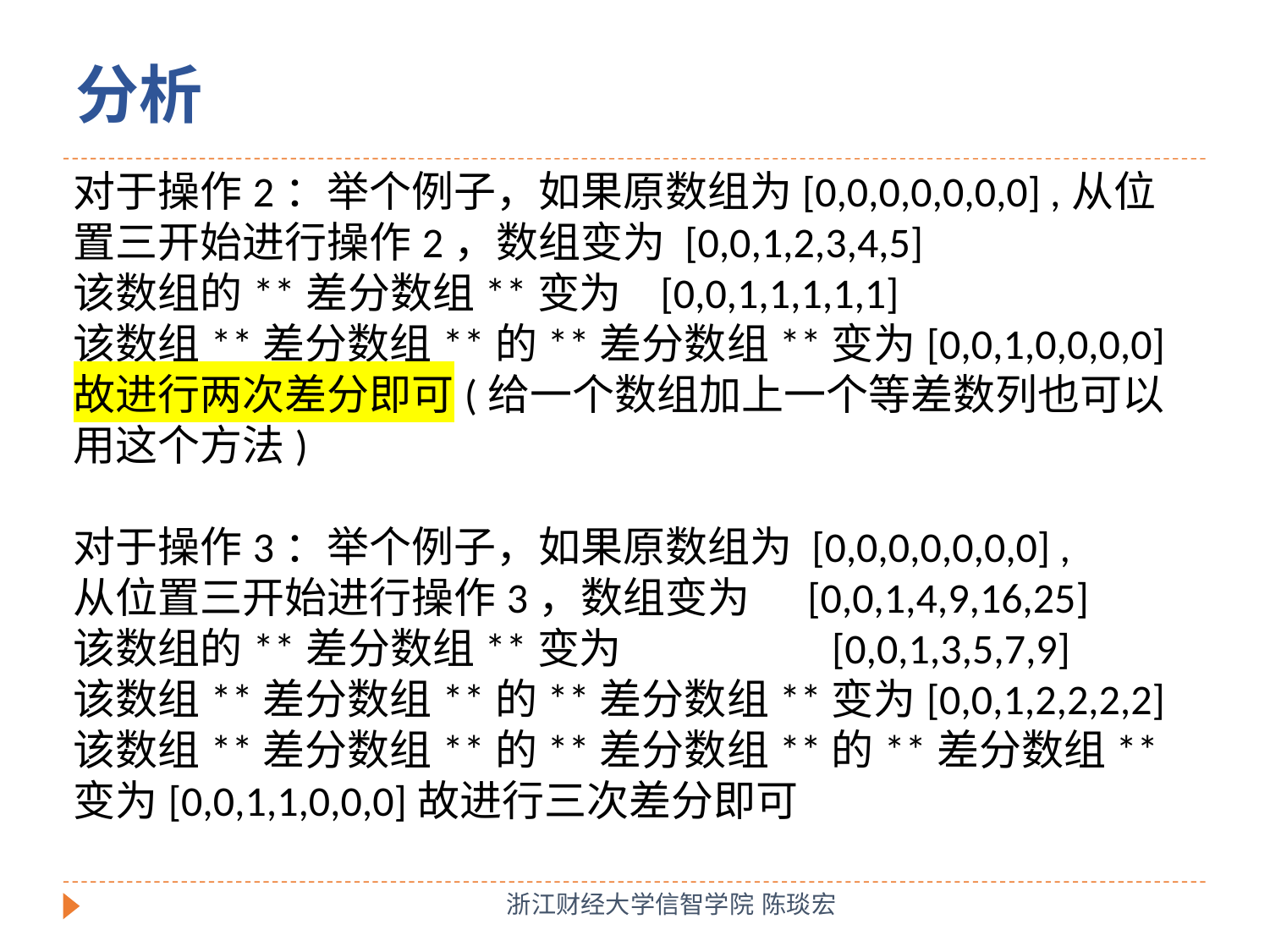

分析
对于操作2：举个例子，如果原数组为[0,0,0,0,0,0,0] ,从位置三开始进行操作2，数组变为 [0,0,1,2,3,4,5]该数组的**差分数组**变为   [0,0,1,1,1,1,1]该数组**差分数组**的**差分数组**变为[0,0,1,0,0,0,0]
故进行两次差分即可(给一个数组加上一个等差数列也可以用这个方法) 对于操作3：举个例子，如果原数组为 [0,0,0,0,0,0,0] ,
从位置三开始进行操作3，数组变为     [0,0,1,4,9,16,25]该数组的**差分数组**变为                     [0,0,1,3,5,7,9]该数组**差分数组**的**差分数组**变为[0,0,1,2,2,2,2]该数组**差分数组**的**差分数组**的**差分数组**变为[0,0,1,1,0,0,0]故进行三次差分即可
浙江财经大学信智学院 陈琰宏
132